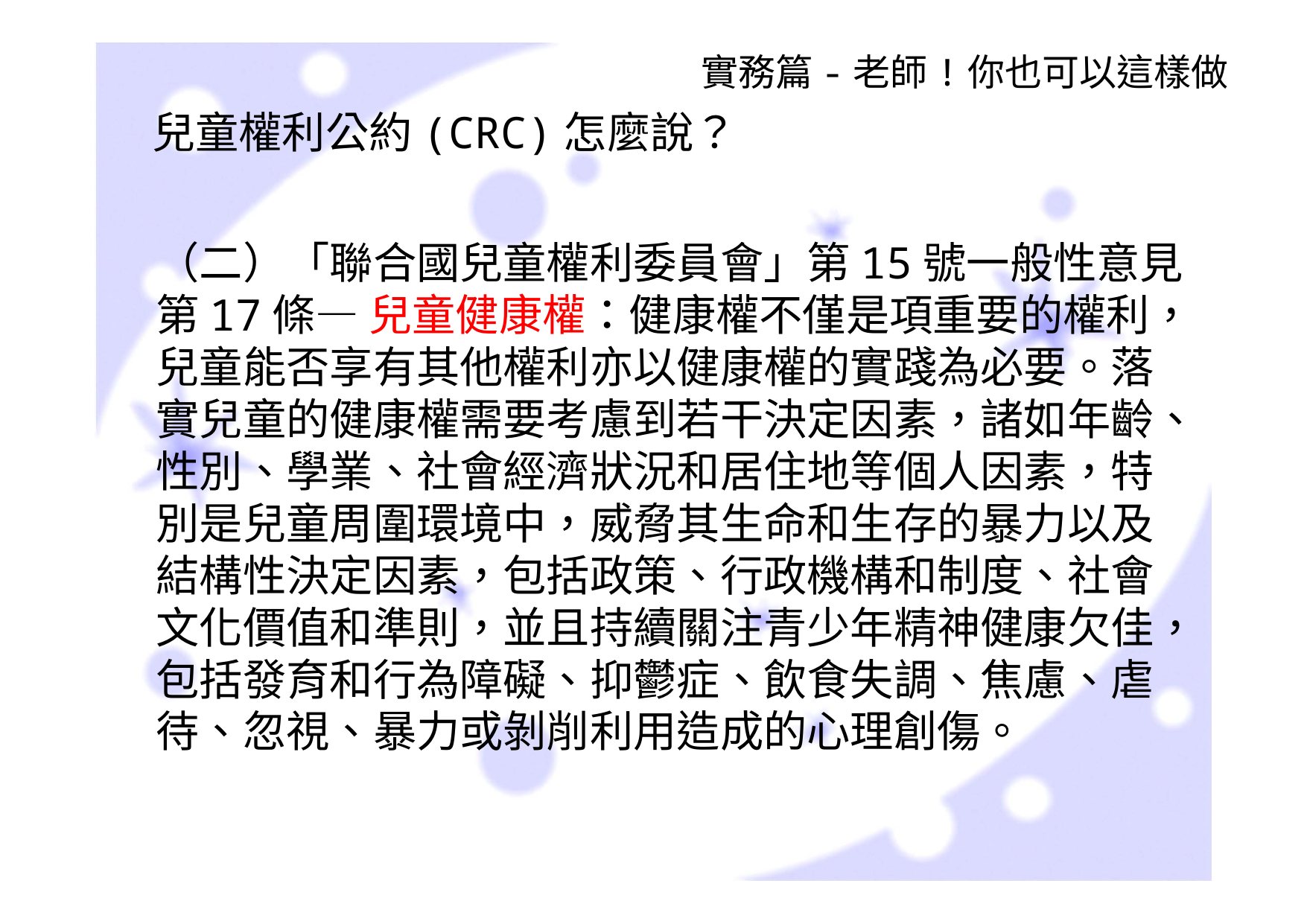

實務篇-老師!你也可以這樣做
兒童權利公約(CRC)怎麼說？
（二）「聯合國兒童權利委員會」第15號一般性意見第17條— 兒童健康權：健康權不僅是項重要的權利，兒童能否享有其他權利亦以健康權的實踐為必要。落實兒童的健康權需要考慮到若干決定因素，諸如年齡、性別、學業、社會經濟狀況和居住地等個人因素，特別是兒童周圍環境中，威脅其生命和生存的暴力以及結構性決定因素，包括政策、行政機構和制度、社會文化價值和準則，並且持續關注青少年精神健康欠佳，包括發育和行為障礙、抑鬱症、飲食失調、焦慮、虐待、忽視、暴力或剝削利用造成的心理創傷。